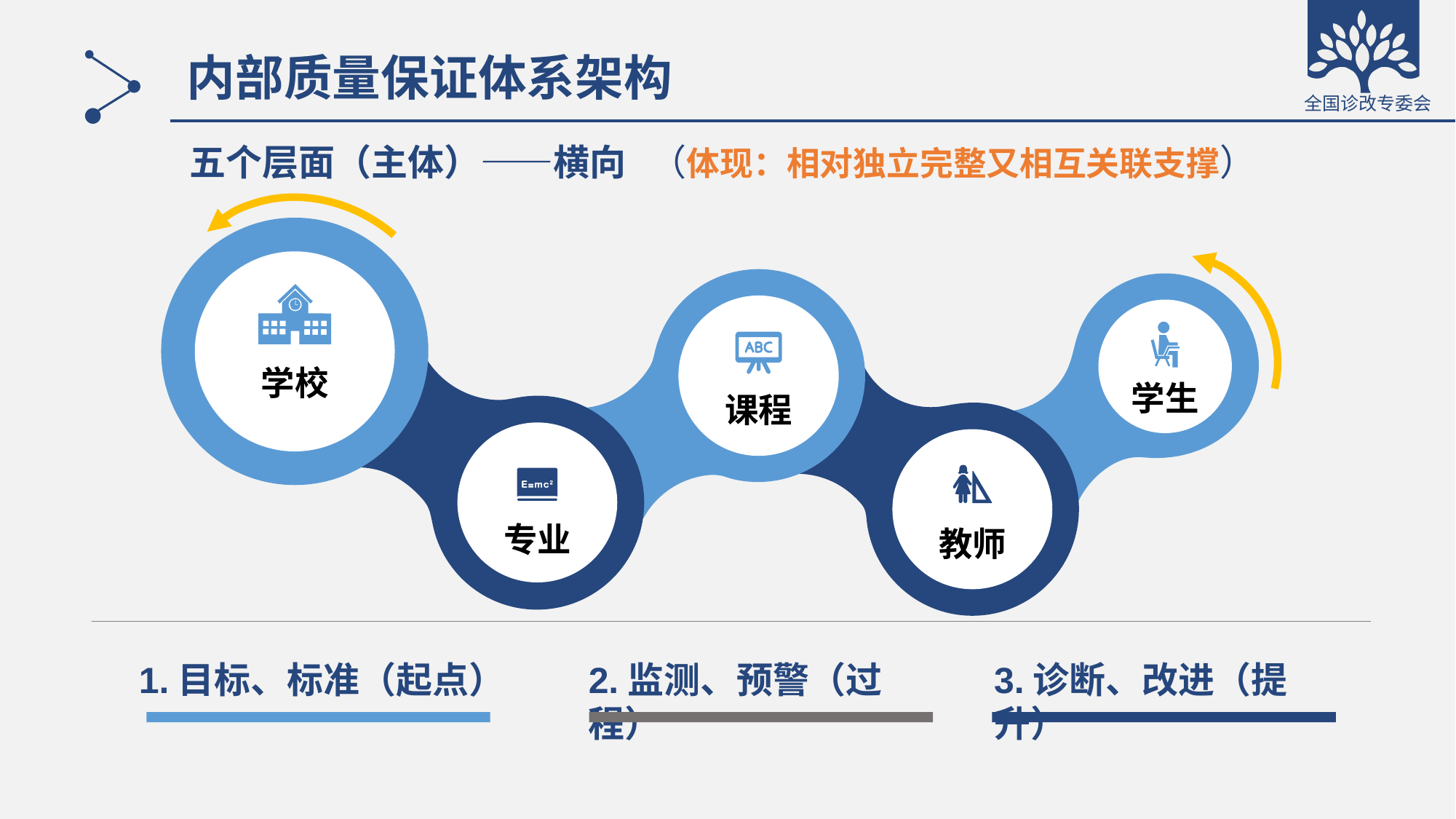

# 内部质量保证体系架构
五个层面（主体）——横向   （体现：相对独立完整又相互关联支撑）

学校

学生
课程

专业
教师

1.目标、标准（起点）
2.监测、预警（过程）
3.诊断、改进（提升）